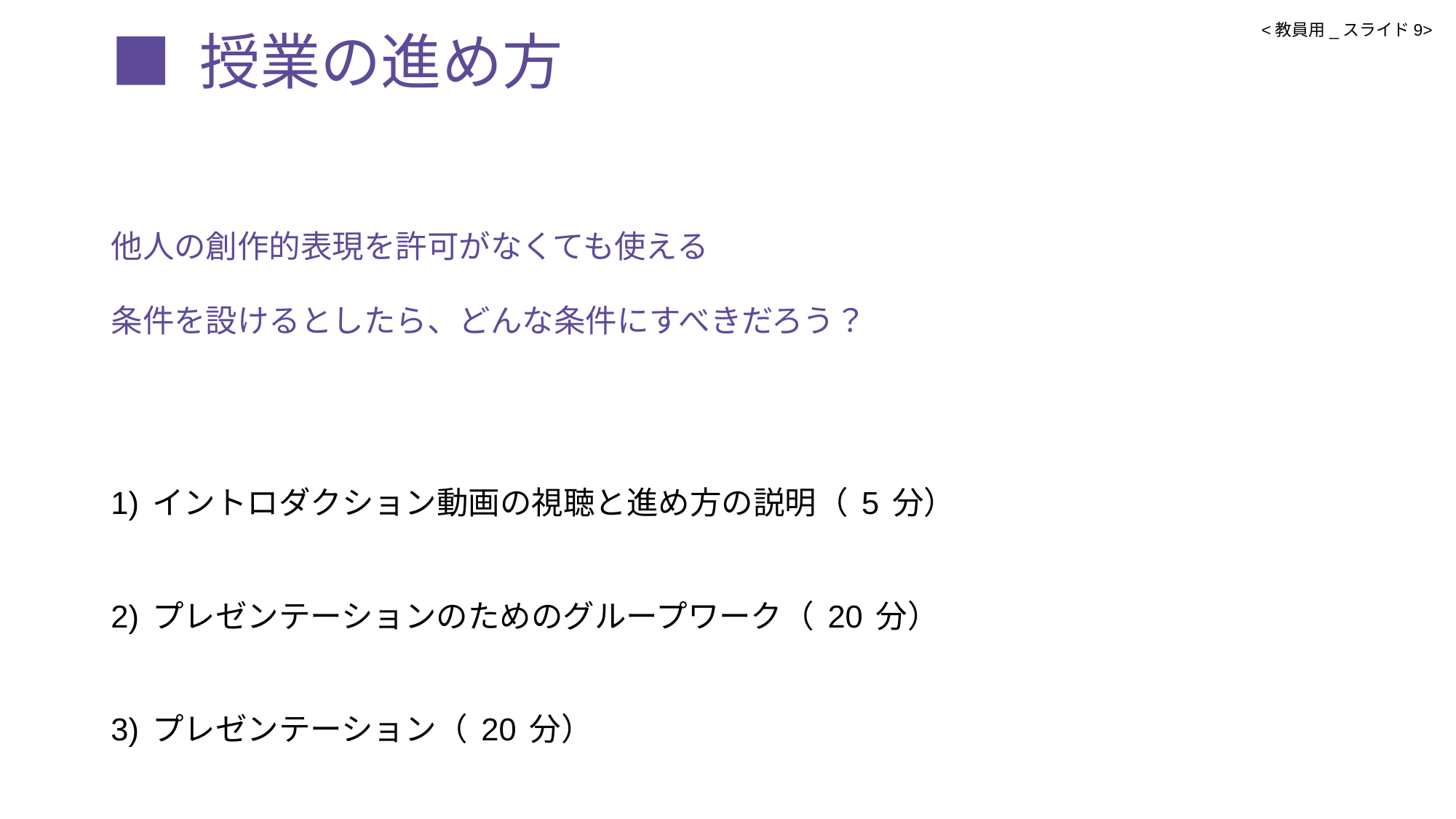

# ■ 授業の進め方
<教員用_スライド9>
他人の創作的表現を許可がなくても使える
条件を設けるとしたら、どんな条件にすべきだろう？

1)イントロダクション動画の視聴と進め方の説明（5分）
2)プレゼンテーションのためのグループワーク（20分）
3)プレゼンテーション（20分）
4)アウトロダクション動画の視聴と次回予告（5分）